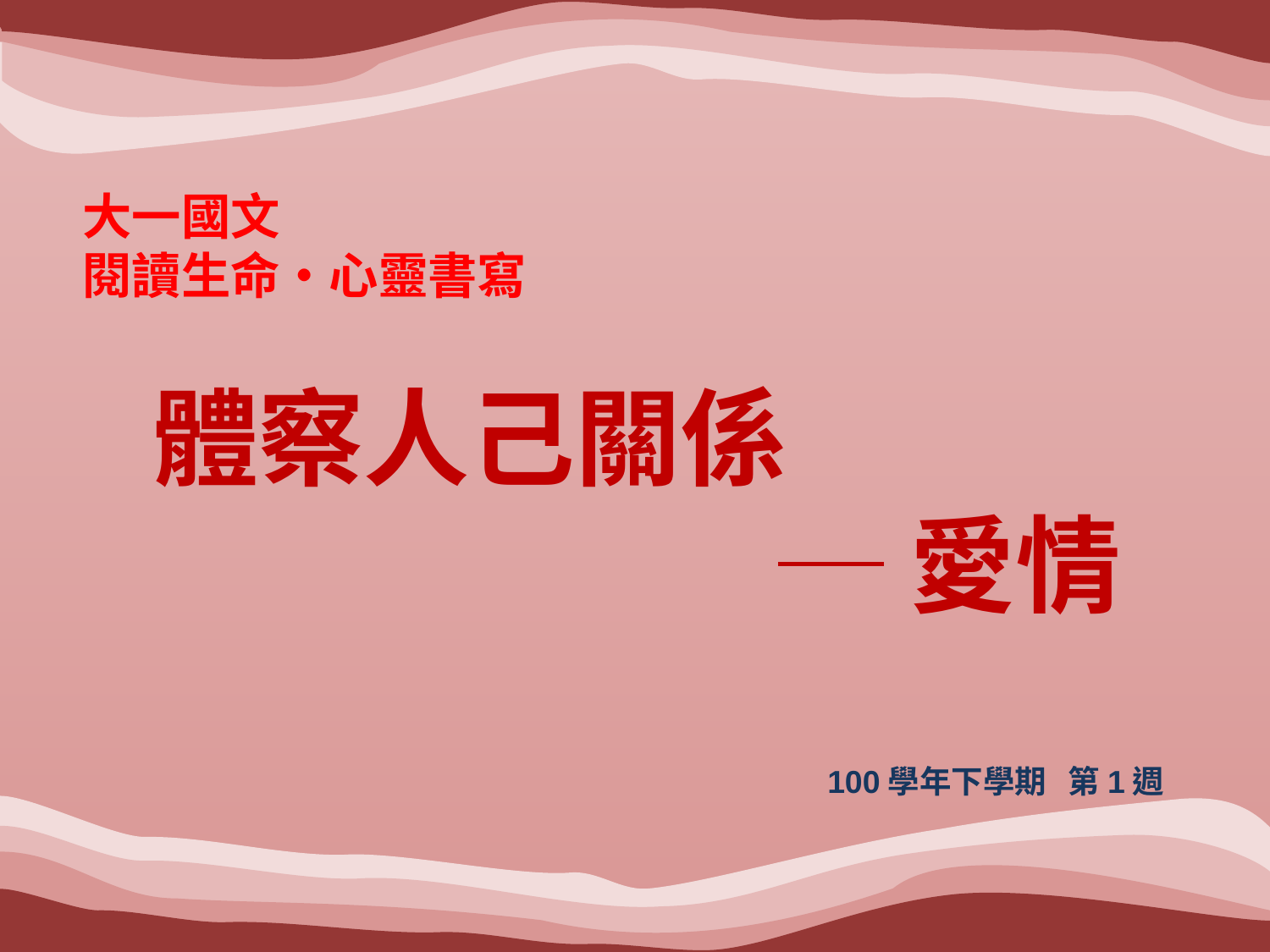

# 大一國文 閱讀生命‧心靈書寫

體察人己關係
─愛情
100學年下學期   第1週